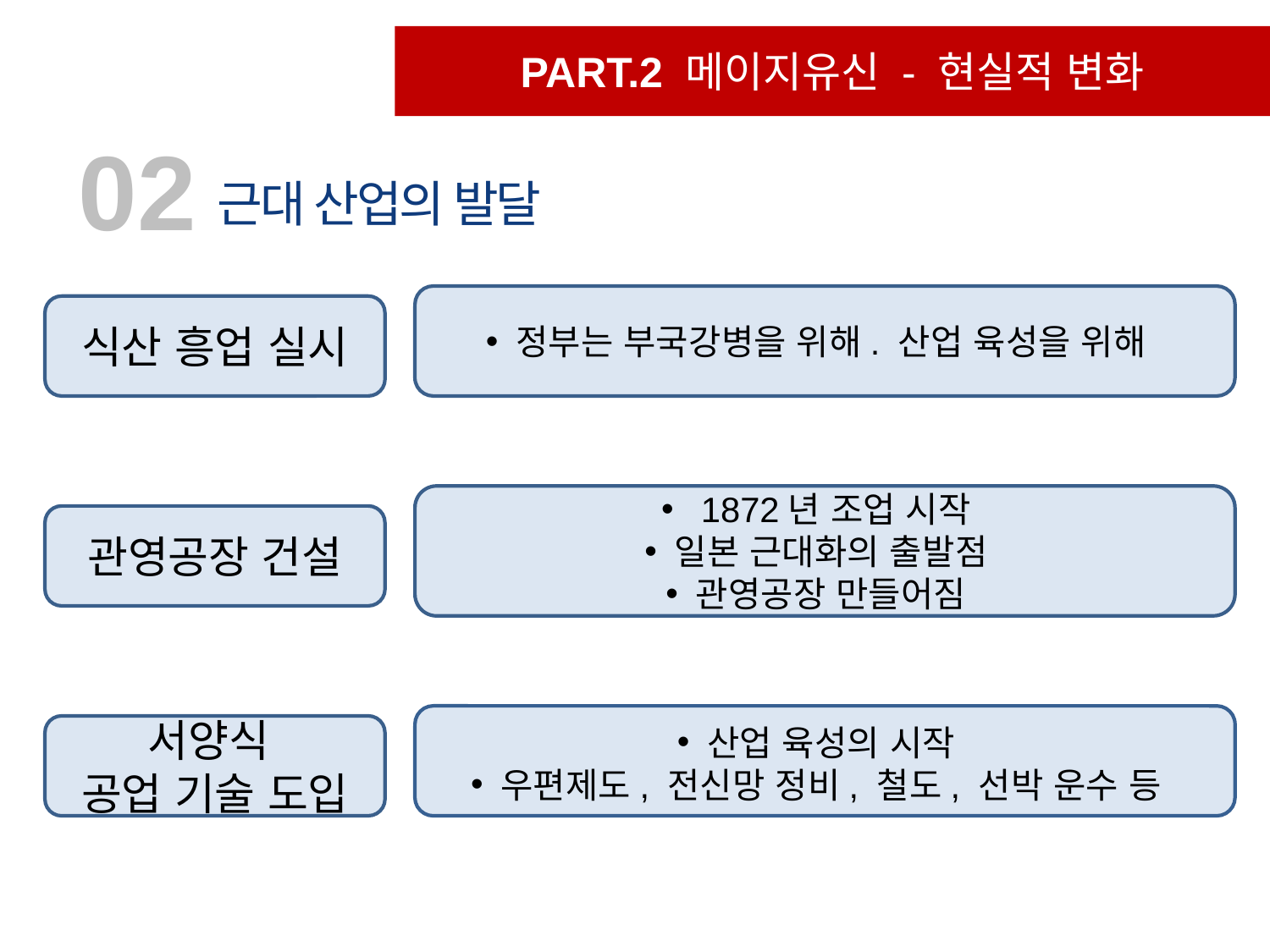

PART.2 메이지유신 - 현실적 변화
02
근대 산업의 발달
정부는 부국강병을 위해. 산업 육성을 위해
식산 흥업 실시
 1872년 조업 시작
일본 근대화의 출발점
관영공장 만들어짐
관영공장 건설

산업 육성의 시작
우편제도, 전신망 정비, 철도, 선박 운수 등

서양식
공업 기술 도입